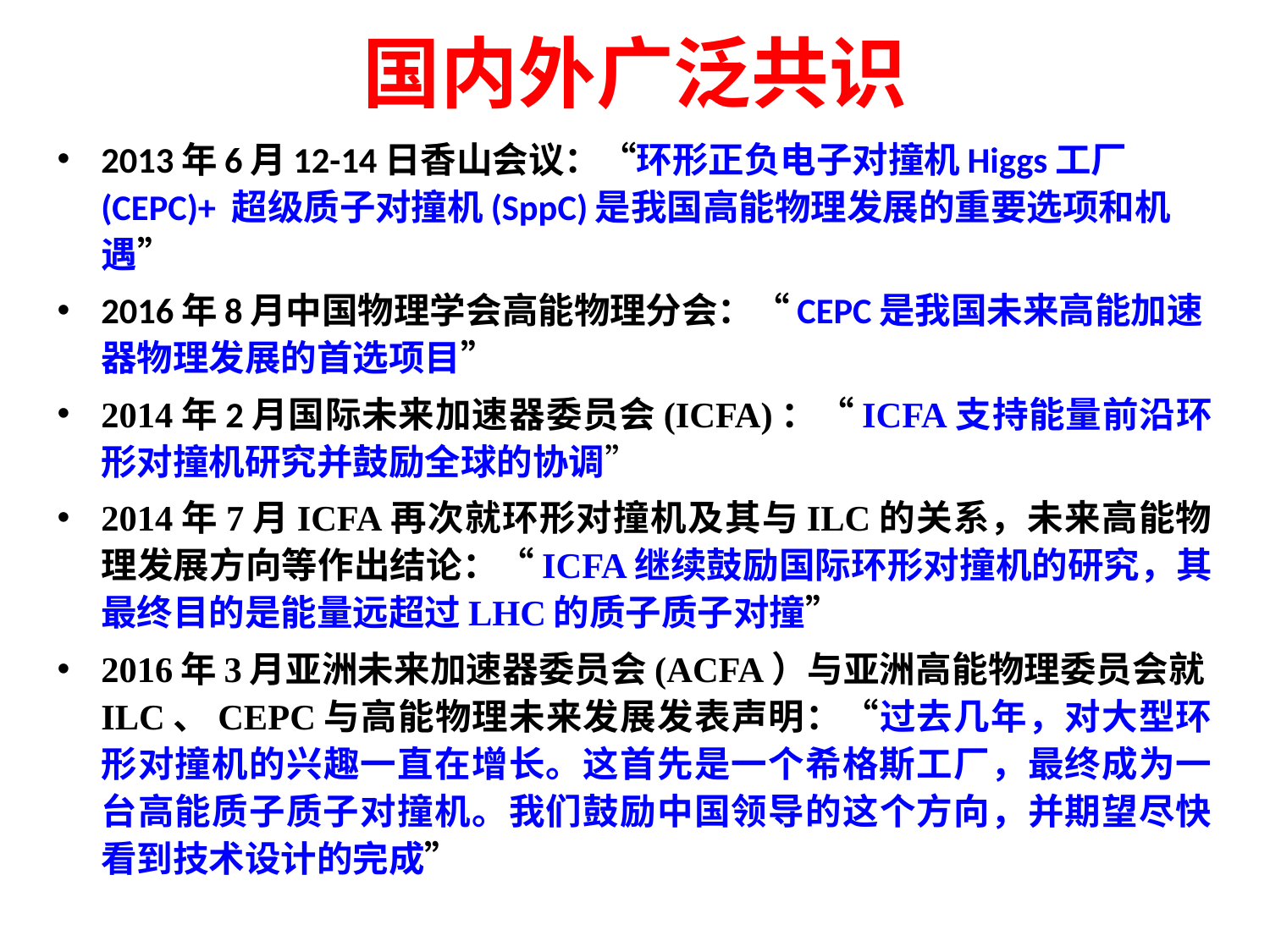

# 国内外广泛共识
2013年6月12-14日香山会议：“环形正负电子对撞机Higgs工厂(CEPC)+ 超级质子对撞机(SppC)是我国高能物理发展的重要选项和机遇”
2016年8月中国物理学会高能物理分会：“CEPC是我国未来高能加速器物理发展的首选项目”
2014年2月国际未来加速器委员会(ICFA)：“ICFA支持能量前沿环形对撞机研究并鼓励全球的协调”
2014年7月ICFA再次就环形对撞机及其与ILC的关系，未来高能物理发展方向等作出结论：“ICFA继续鼓励国际环形对撞机的研究，其最终目的是能量远超过LHC的质子质子对撞”
2016年3月亚洲未来加速器委员会(ACFA）与亚洲高能物理委员会就ILC、CEPC与高能物理未来发展发表声明：“过去几年，对大型环形对撞机的兴趣一直在增长。这首先是一个希格斯工厂，最终成为一台高能质子质子对撞机。我们鼓励中国领导的这个方向，并期望尽快看到技术设计的完成”